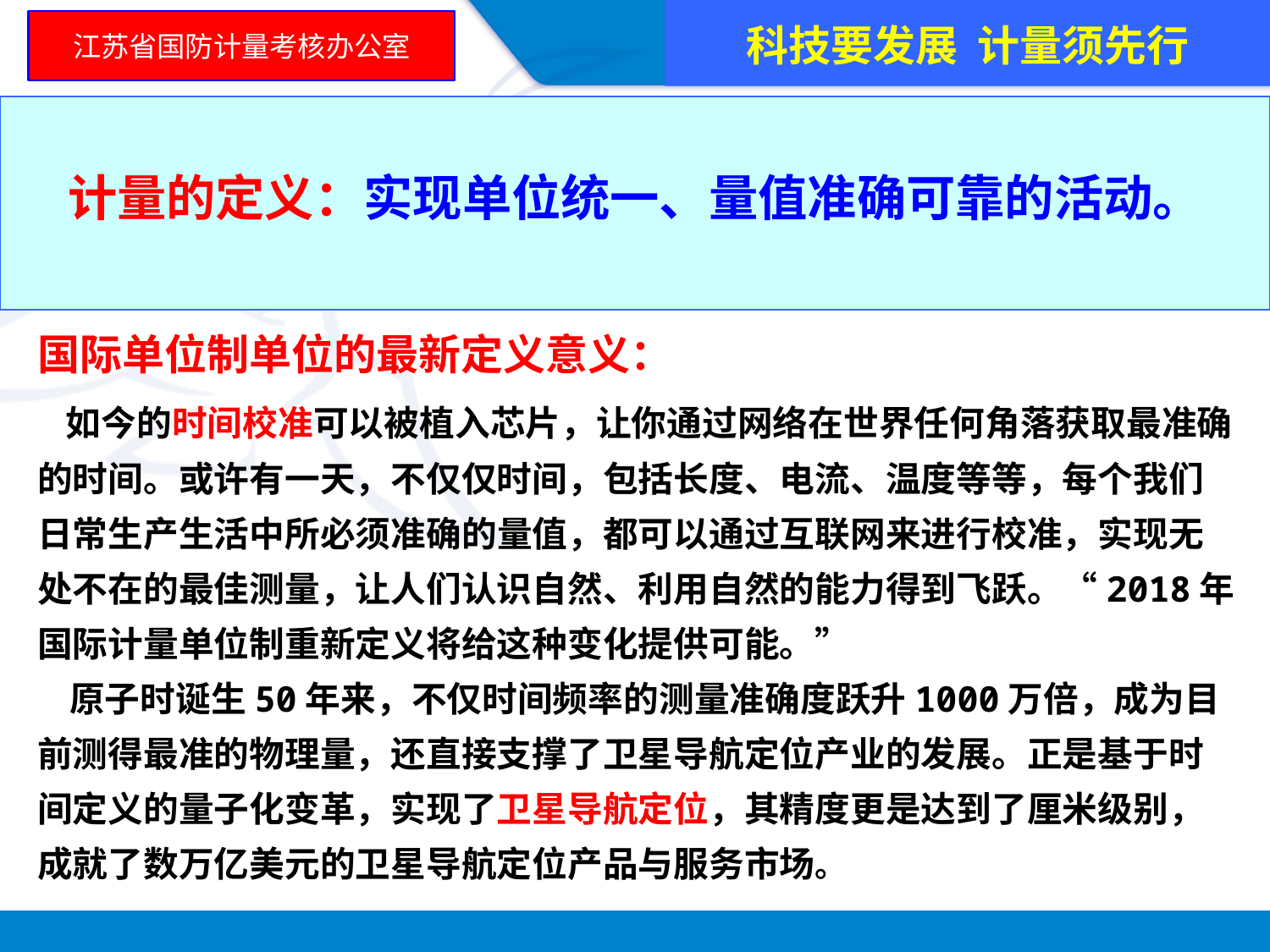

科技要发展  计量须先行
江苏省国防计量考核办公室

计量的定义：实现单位统一、量值准确可靠的活动。

国际单位制单位的最新定义意义：
   如今的时间校准可以被植入芯片，让你通过网络在世界任何角落获取最准确的时间。或许有一天，不仅仅时间，包括长度、电流、温度等等，每个我们日常生产生活中所必须准确的量值，都可以通过互联网来进行校准，实现无处不在的最佳测量，让人们认识自然、利用自然的能力得到飞跃。“2018年国际计量单位制重新定义将给这种变化提供可能。”
    原子时诞生50年来，不仅时间频率的测量准确度跃升1000万倍，成为目前测得最准的物理量，还直接支撑了卫星导航定位产业的发展。正是基于时间定义的量子化变革，实现了卫星导航定位，其精度更是达到了厘米级别，成就了数万亿美元的卫星导航定位产品与服务市场。